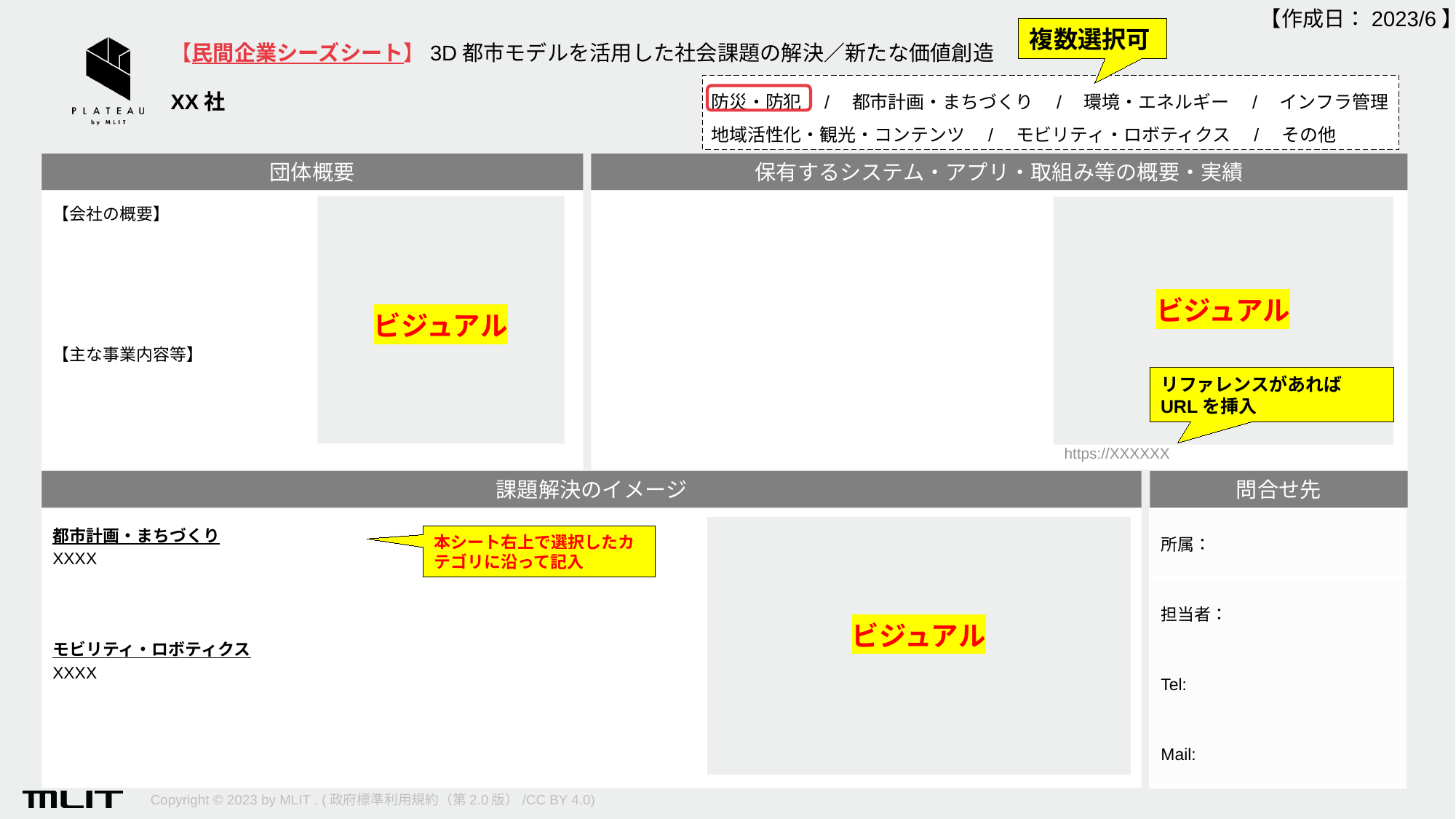

【作成日：2023/6】
複数選択可
【民間企業シーズシート】3D都市モデルを活用した社会課題の解決／新たな価値創造
防災・防犯　/　都市計画・まちづくり　/　環境・エネルギー　/　インフラ管理
地域活性化・観光・コンテンツ　/　モビリティ・ロボティクス　/　その他
XX社

団体概要
保有するシステム・アプリ・取組み等の概要・実績

【会社の概要】

【主な事業内容等】
ビジュアル
ビジュアル
リファレンスがあれば
URLを挿入
https://XXXXXX
課題解決のイメージ
問合せ先

| 所属： |
| --- |
| 担当者： |
| Tel: |
| Mail: |

都市計画・まちづくり
XXXX

モビリティ・ロボティクス
XXXX

本シート右上で選択したカテゴリに沿って記入
ビジュアル